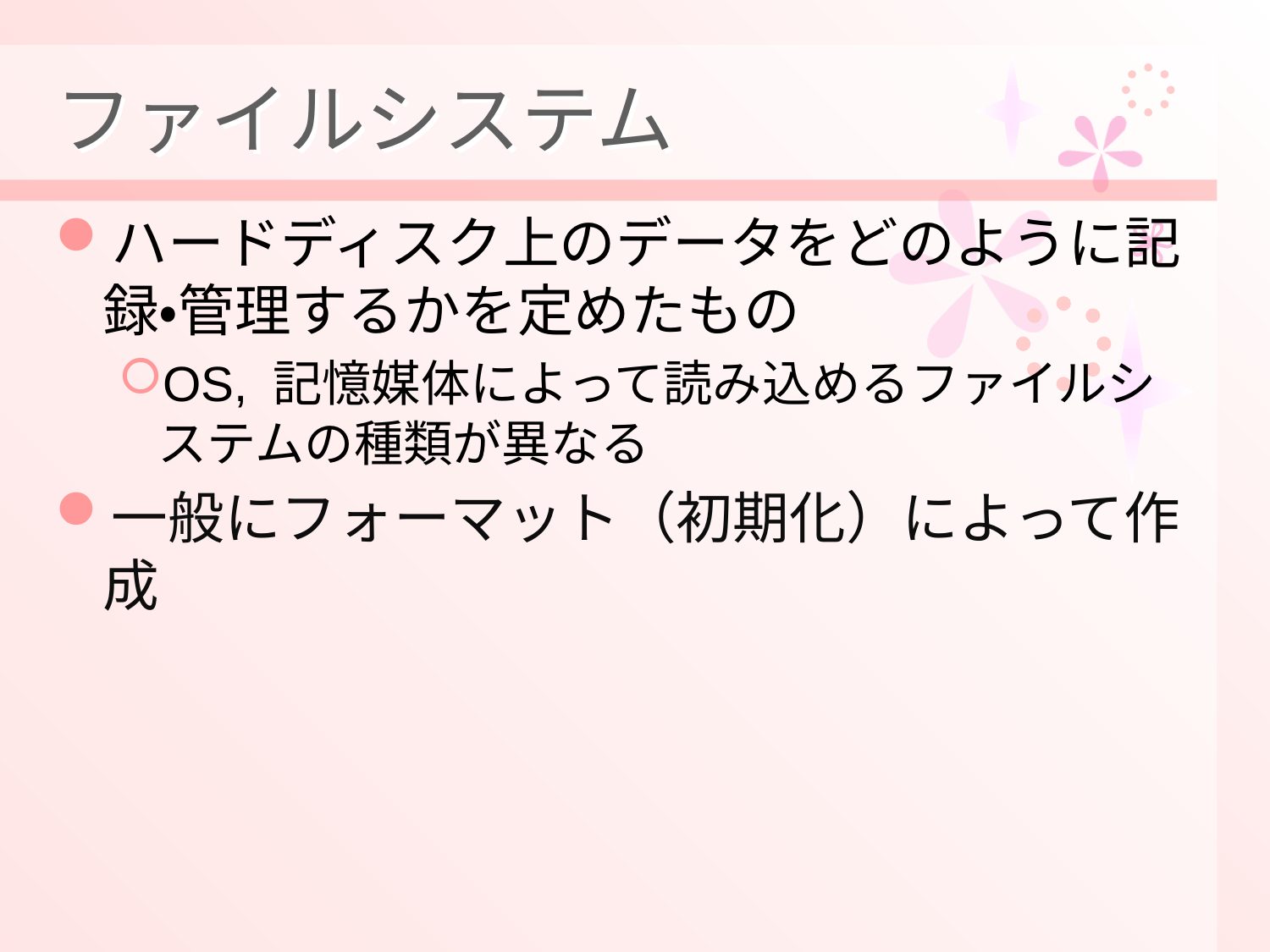

# ファイルシステム
ハードディスク上のデータをどのように記録・管理するかを定めたもの
OS, 記憶媒体によって読み込めるファイルシステムの種類が異なる
一般にフォーマット（初期化）によって作成